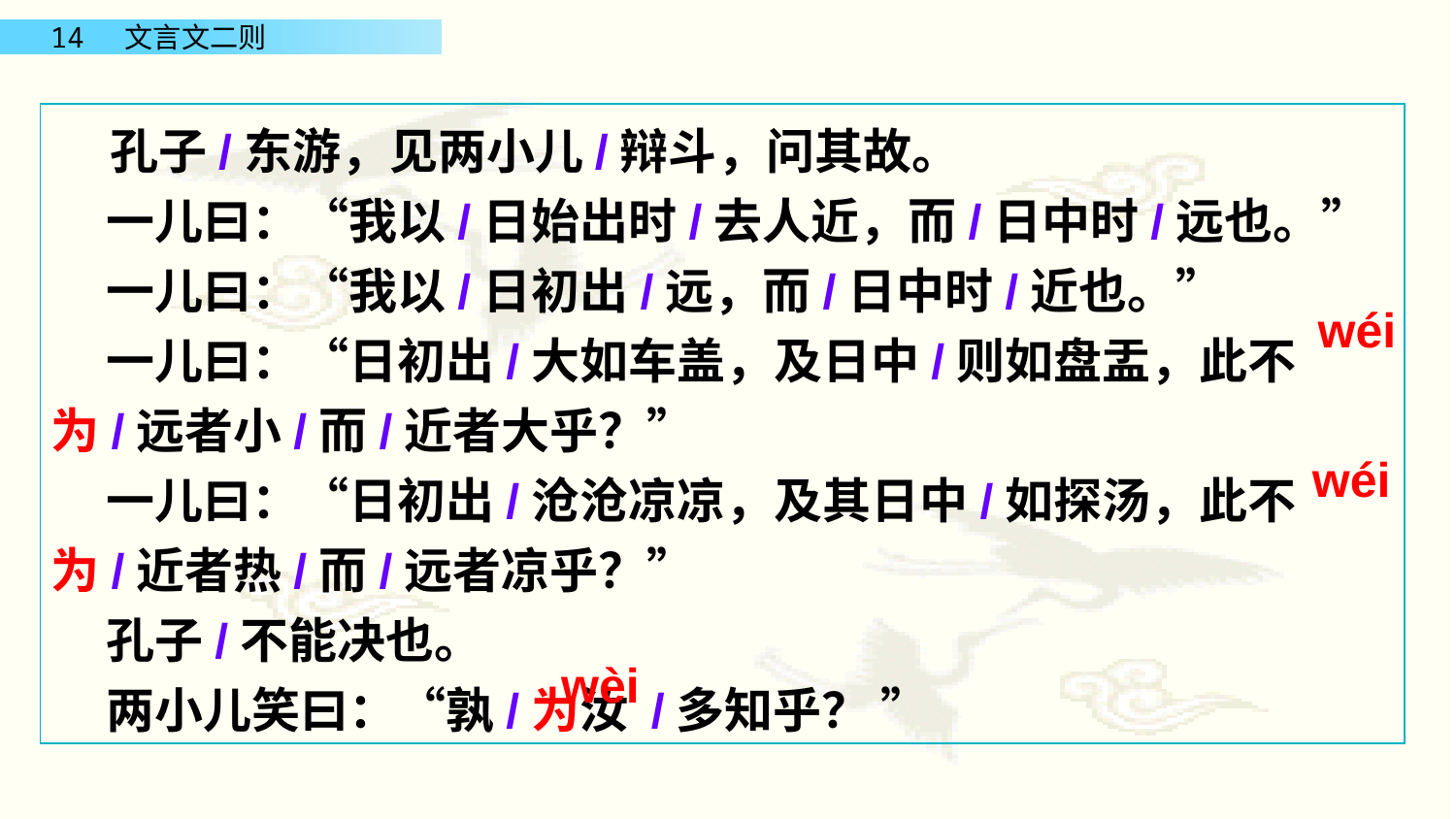

孔子/东游，见两小儿/辩斗，问其故。
    一儿曰：“我以/日始出时/去人近，而/日中时/远也。”
    一儿曰：“我以/日初出/远，而/日中时/近也。”
    一儿曰：“日初出/大如车盖，及日中/则如盘盂，此不为/远者小/而/近者大乎？”
    一儿曰：“日初出/沧沧凉凉，及其日中/如探汤，此不为/近者热/而/远者凉乎？”
    孔子/不能决也。
    两小儿笑曰：“孰/为汝 /多知乎？ ”
wéi
wéi
wèi